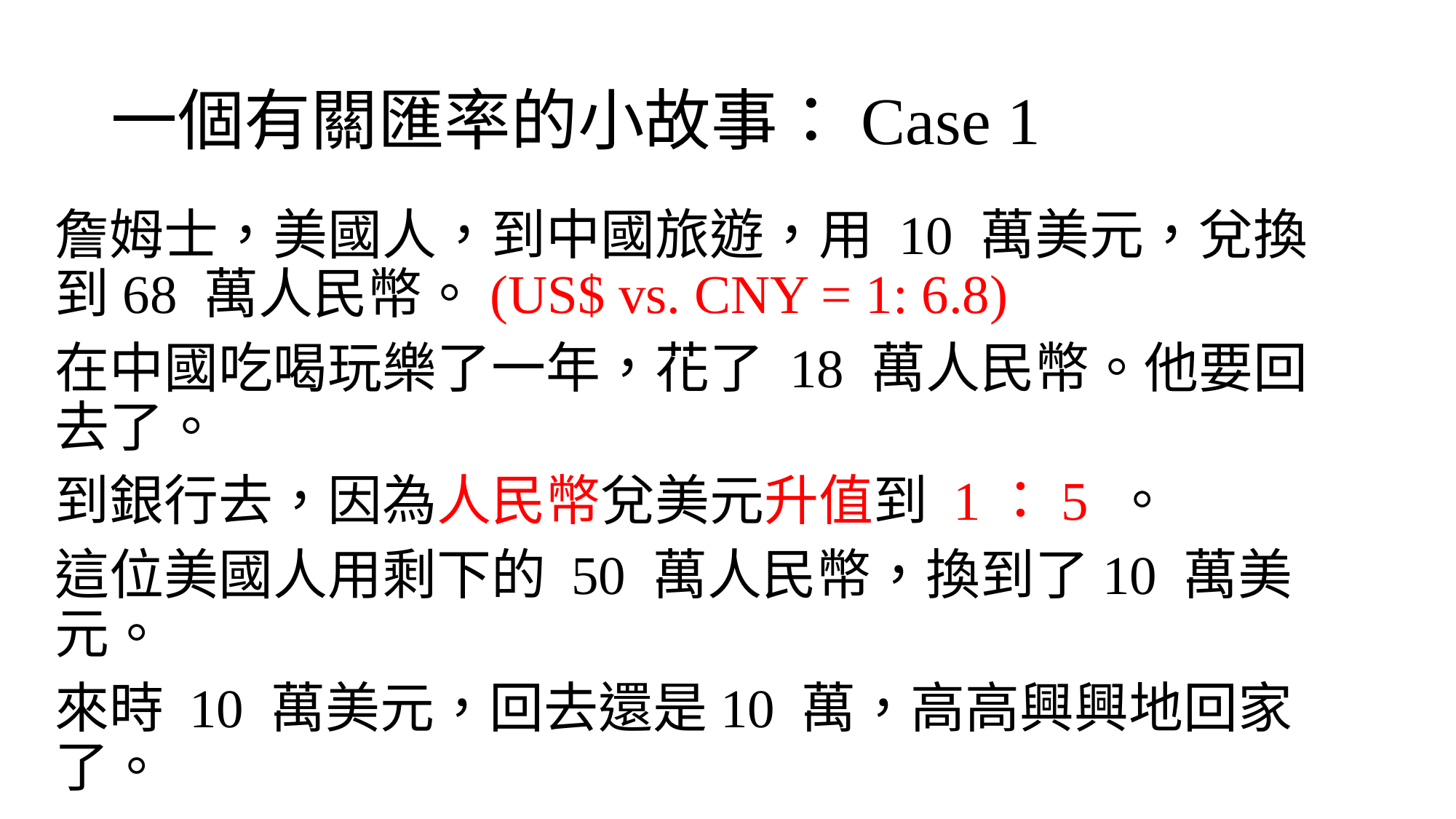

# 一個有關匯率的小故事：Case 1
詹姆士，美國人，到中國旅遊，用 10 萬美元，兌換到68 萬人民幣。(US$ vs. CNY = 1: 6.8)
在中國吃喝玩樂了一年，花了 18 萬人民幣。他要回去了。
到銀行去，因為人民幣兌美元升值到 1：5 。
這位美國人用剩下的 50 萬人民幣，換到了10 萬美元。
來時 10 萬美元，回去還是10 萬，高高興興地回家了。